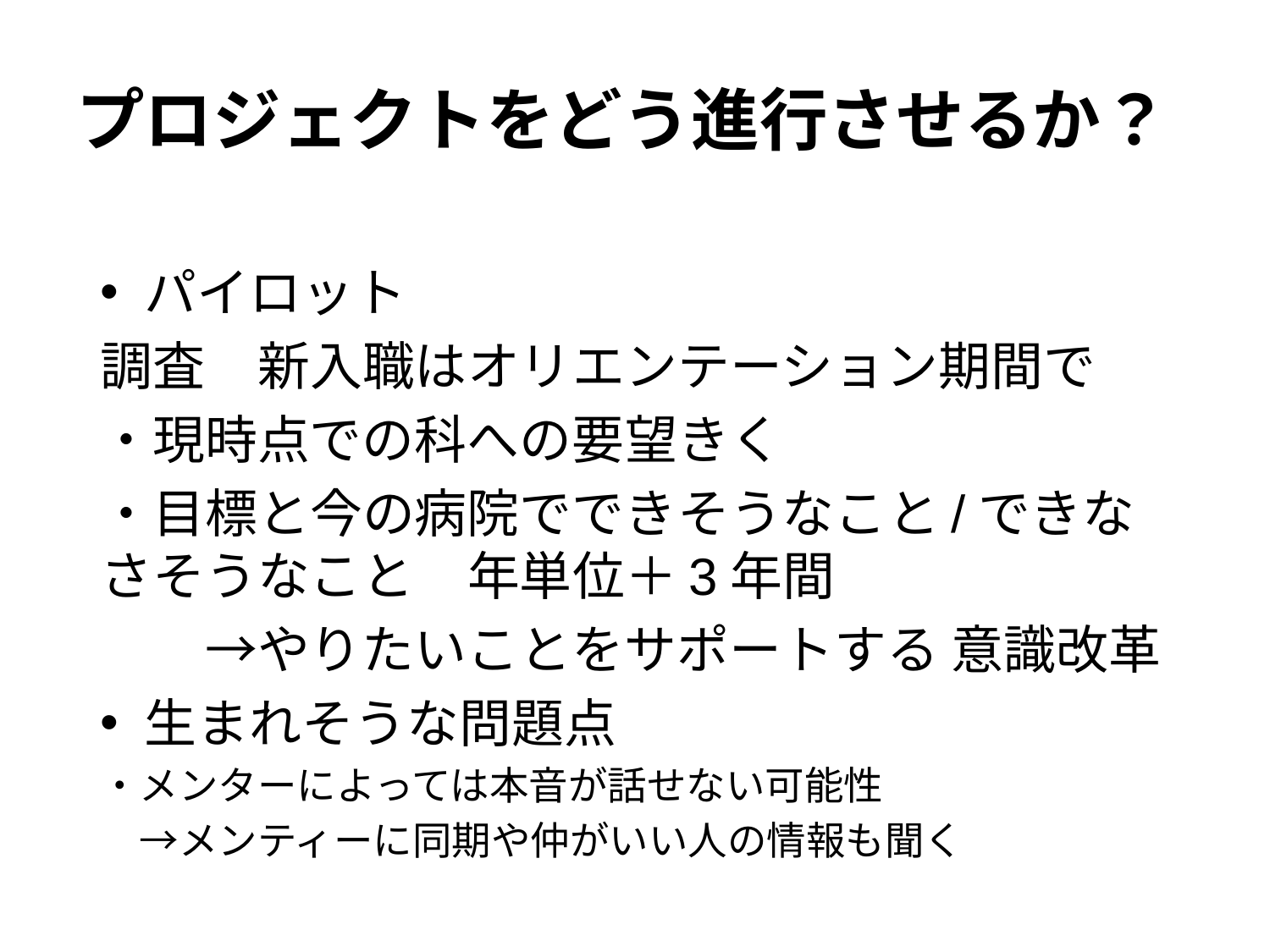

# プロジェクトをどう進行させるか？
パイロット
調査　新入職はオリエンテーション期間で
・現時点での科への要望きく
・目標と今の病院でできそうなこと/できなさそうなこと　年単位＋3年間
　　→やりたいことをサポートする 意識改革
生まれそうな問題点
・メンターによっては本音が話せない可能性
　→メンティーに同期や仲がいい人の情報も聞く